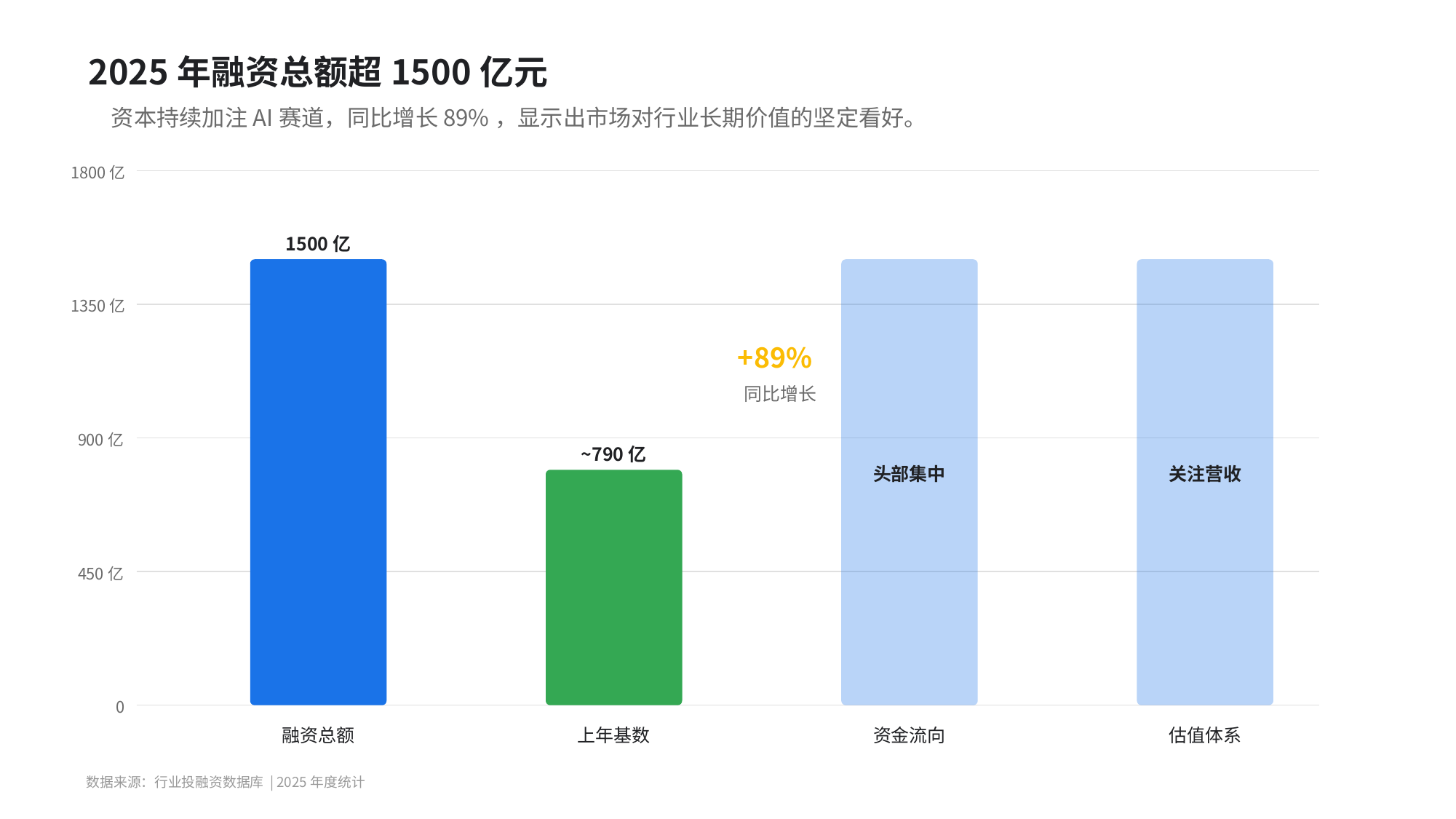

2025年融资总额超1500亿元
资本持续加注AI赛道，同比增长89%，显示出市场对行业长期价值的坚定看好。
1800亿

1500亿

1350亿

+89%
同比增长
900亿

~790亿
头部集中
关注营收

450亿

0

融资总额
上年基数
资金流向
估值体系
数据来源：行业投融资数据库 | 2025年度统计